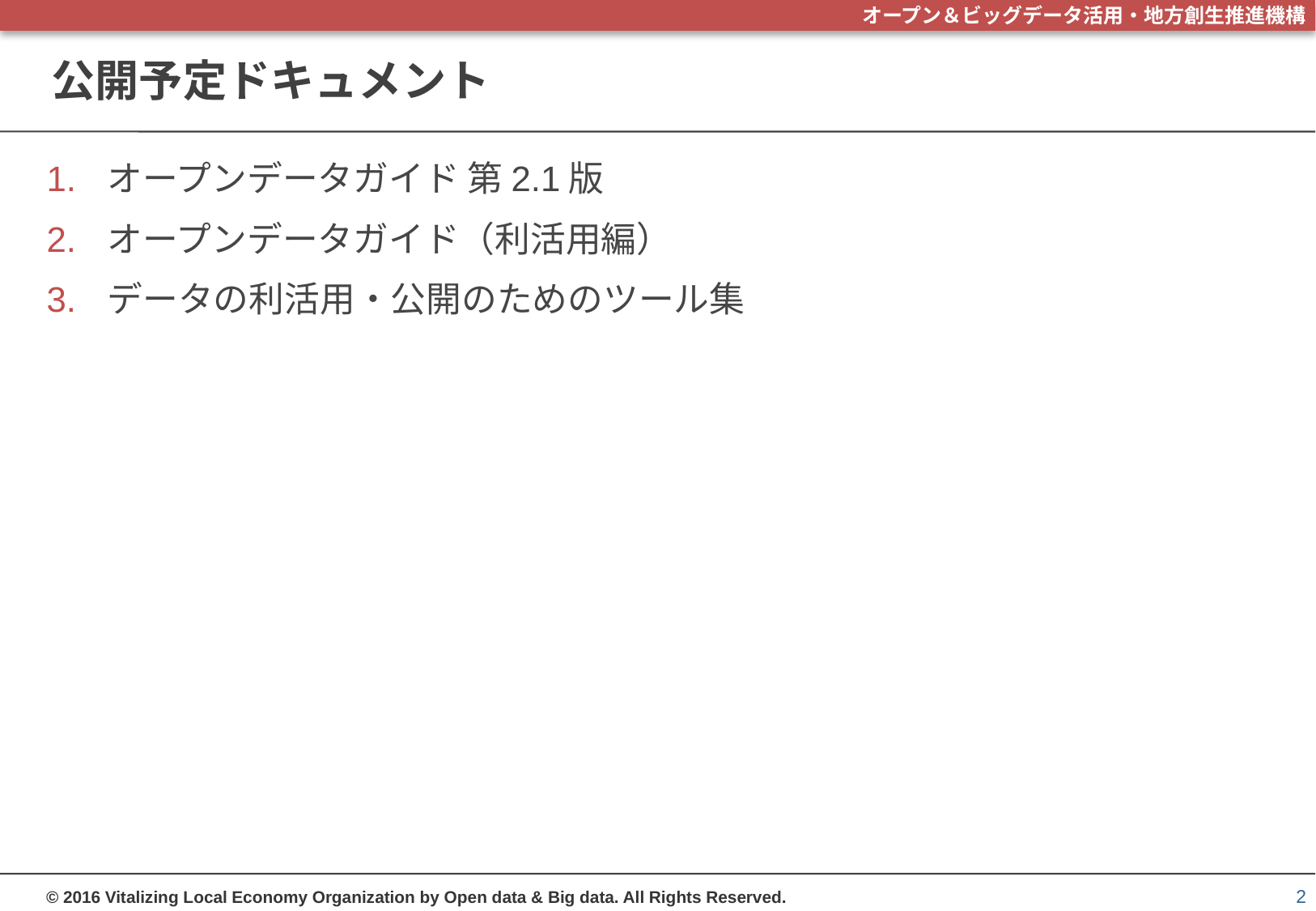

# 公開予定ドキュメント
オープンデータガイド 第2.1版
オープンデータガイド（利活用編）
データの利活用・公開のためのツール集
2